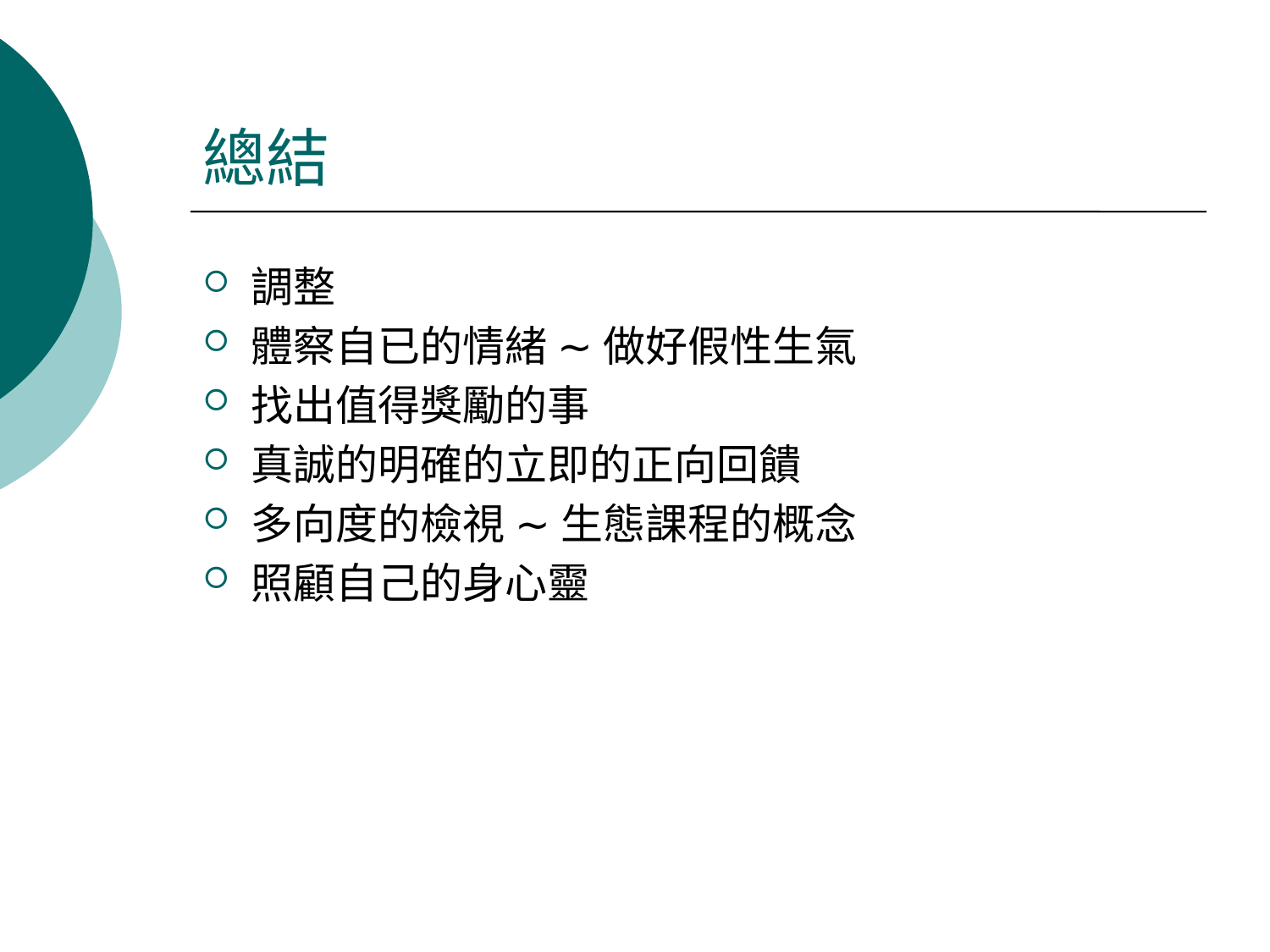

# 總結
調整
體察自已的情緒~做好假性生氣
找出值得獎勵的事
真誠的明確的立即的正向回饋
多向度的檢視~生態課程的概念
照顧自己的身心靈